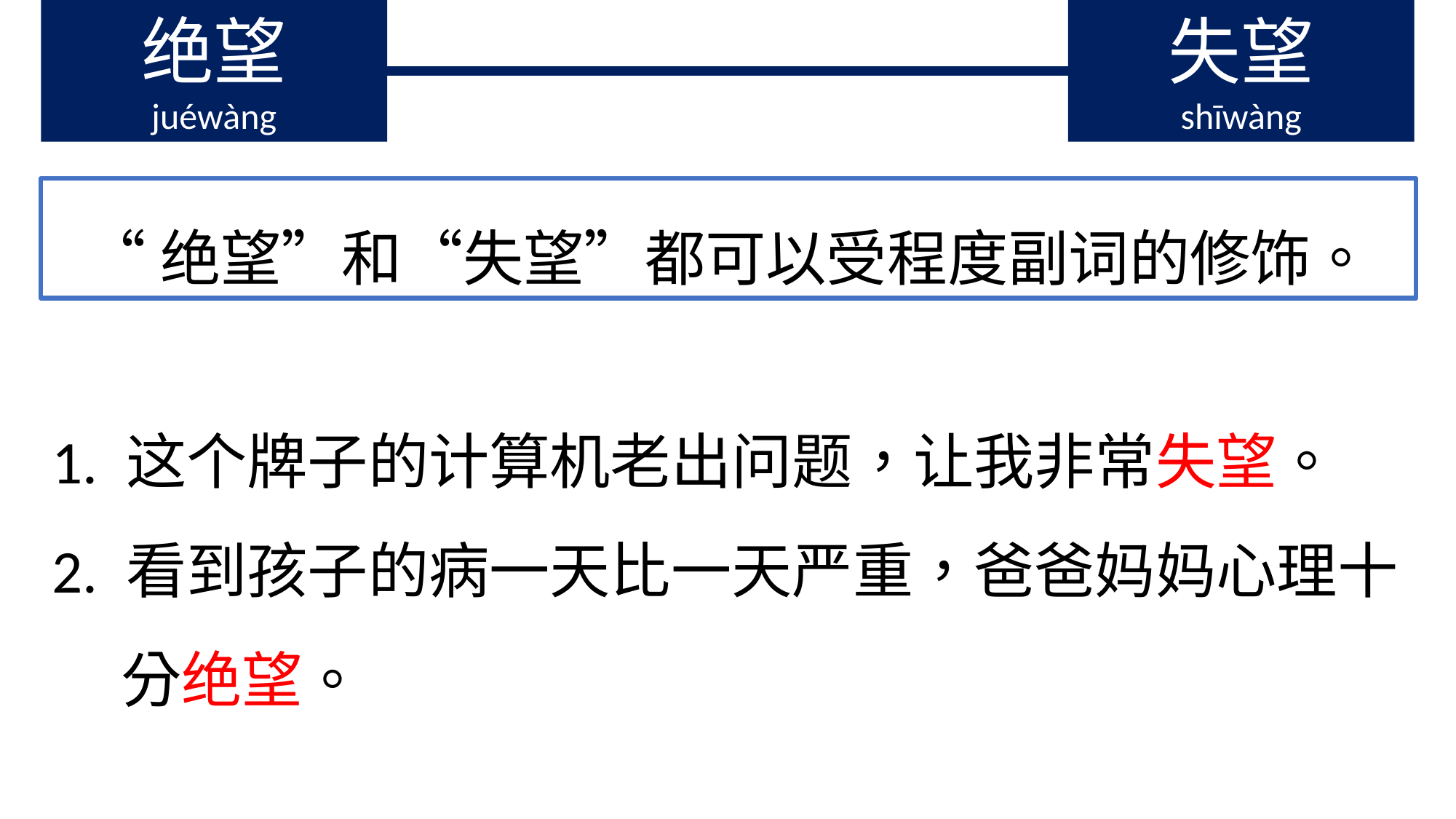

绝望
juéwàng
失望
shīwàng
“绝望”和“失望”都可以受程度副词的修饰。
1. 这个牌子的计算机老出问题，让我非常失望。
2. 看到孩子的病一天比一天严重，爸爸妈妈心理十
    分绝望。